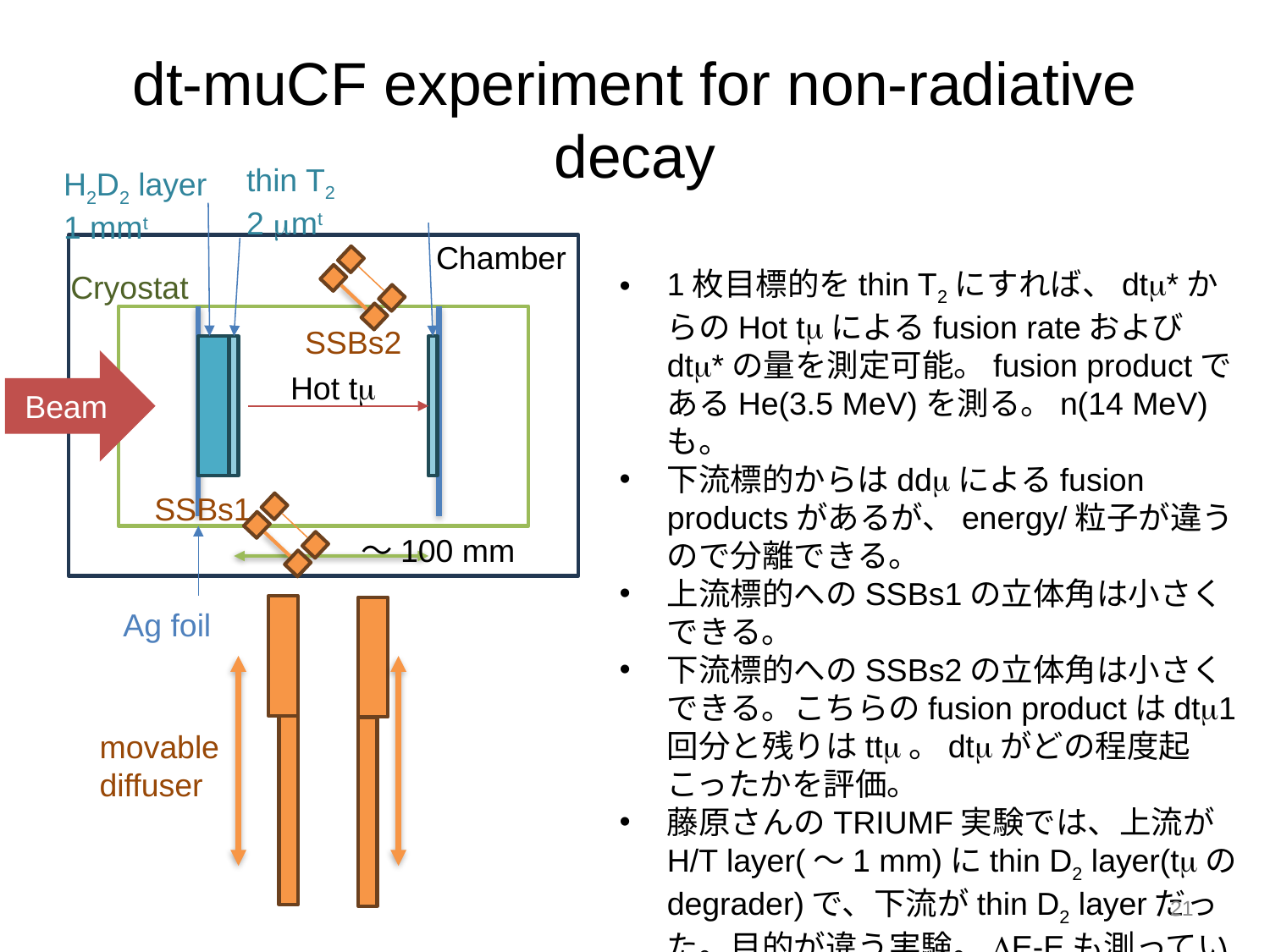

# dt-muCF experiment for non-radiative decay
thin T2
2 μmt
H2D2 layer
1 mmt
Chamber

1枚目標的をthin T2にすれば、dtμ*からのHot tμによるfusion rateおよびdtμ*の量を測定可能。fusion productであるHe(3.5 MeV)を測る。n(14 MeV)も。
下流標的からはddμによるfusion productsがあるが、energy/粒子が違うので分離できる。
上流標的へのSSBs1の立体角は小さくできる。
下流標的へのSSBs2の立体角は小さくできる。こちらのfusion productはdtμ1回分と残りはttμ。dtμがどの程度起こったかを評価。
藤原さんのTRIUMF実験では、上流がH/T layer(～1 mm)にthin D2 layer(tμのdegrader)で、下流がthin D2 layerだった。目的が違う実験。ΔE-Eも測っていない.ラムザウア効果を使っている
Cryostat

SSBs2

Beam
Hot tμ
SSBs1

～100 mm

Ag foil

movable
diffuser
21